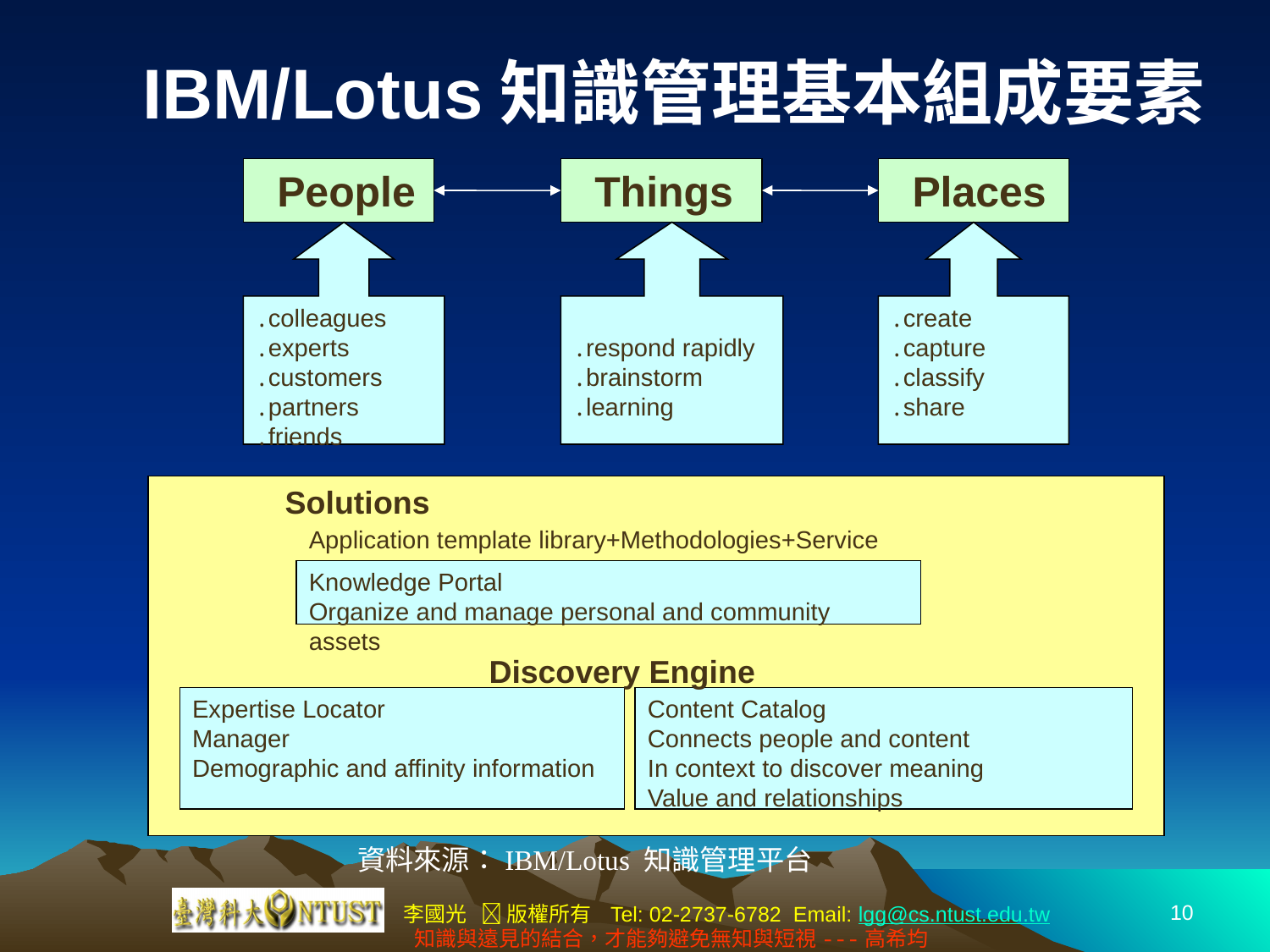

IBM/Lotus知識管理基本組成要素
Things
Places

People

․colleagues
․experts
․customers
․partners
․friends

․respond rapidly
․brainstorm
․learning
․create
․capture
․classify
․share
                     Solutions

Application template library+Methodologies+Service
Knowledge Portal
Organize and manage personal and community assets
Discovery Engine
Expertise Locator
Manager
Demographic and affinity information
Content Catalog
Connects people and content
In context to discover meaning
Value and relationships
資料來源：IBM/Lotus 知識管理平台
10